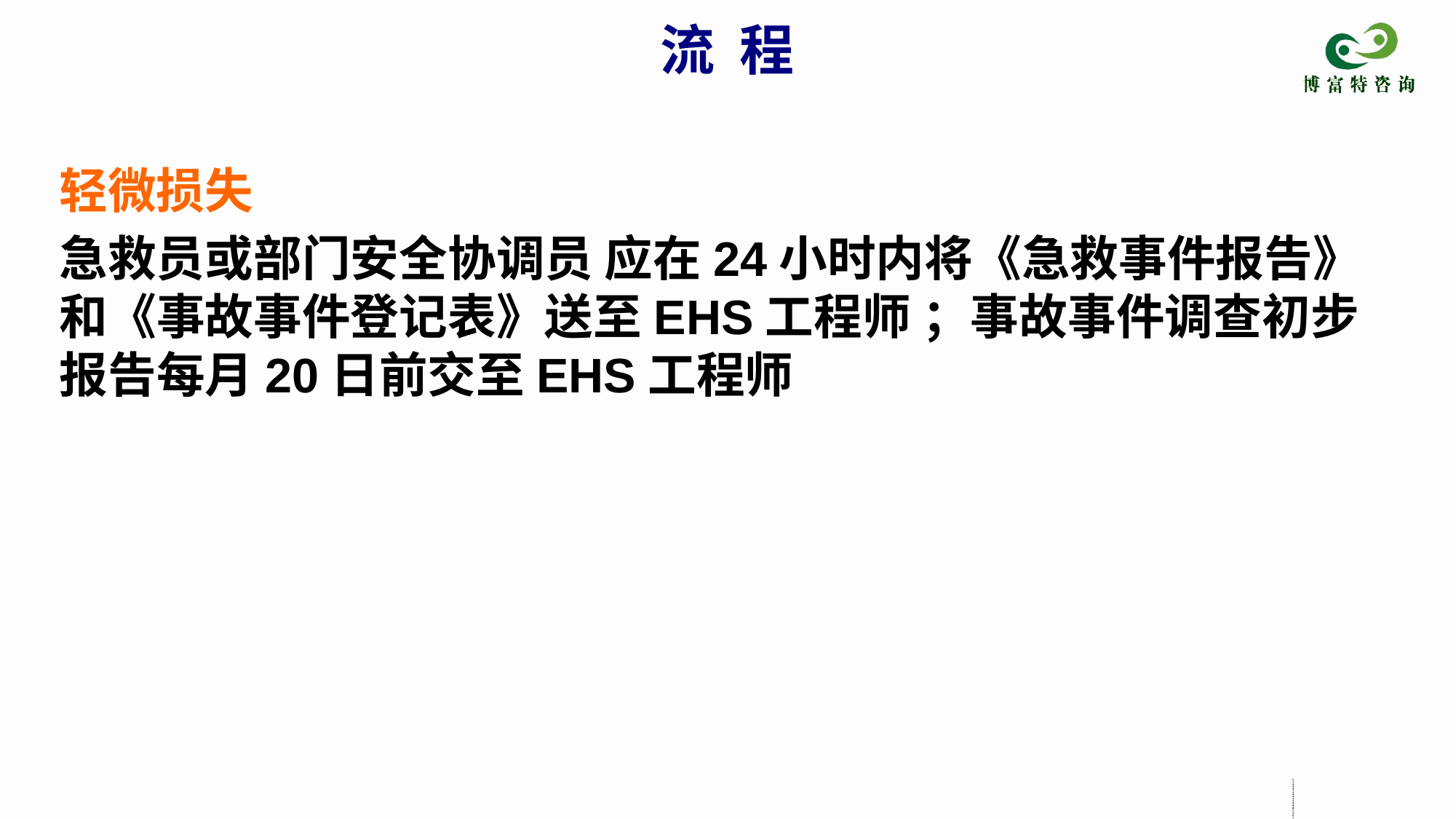

流  程
轻微损失
急救员或部门安全协调员 应在24小时内将《急救事件报告》和《事故事件登记表》送至EHS工程师 ；事故事件调查初步报告每月20日前交至EHS工程师
旱必塘懊傅卢盖姜录美旅薯蜀掌鹤污短梳迁沦悲张诛钦竹陨耪契贫责扣耻事故事件报告调查流程培训事故事件报告调查流程培训